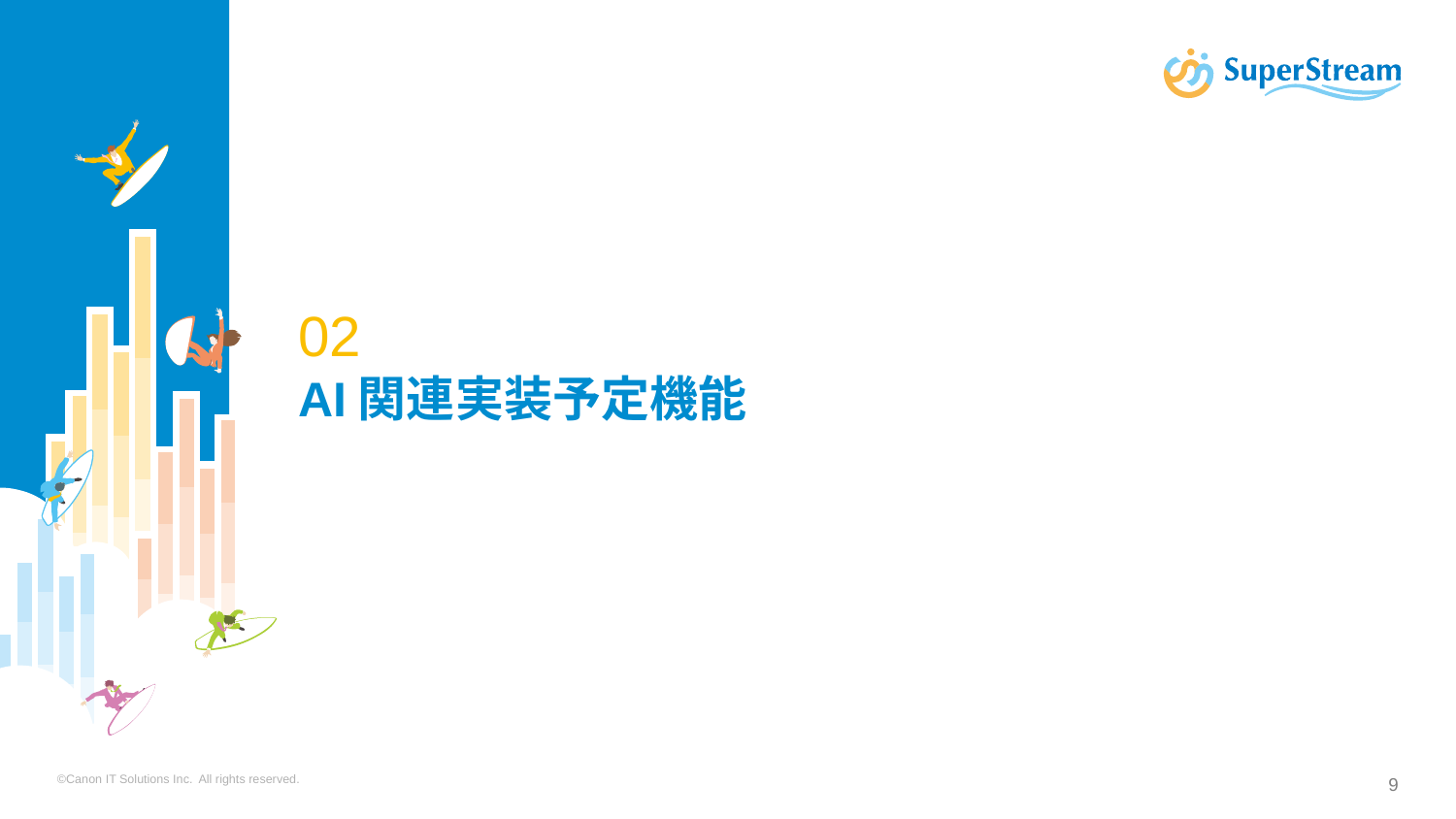

# 02 AI関連実装予定機能
©Canon IT Solutions Inc.  All rights reserved.
9